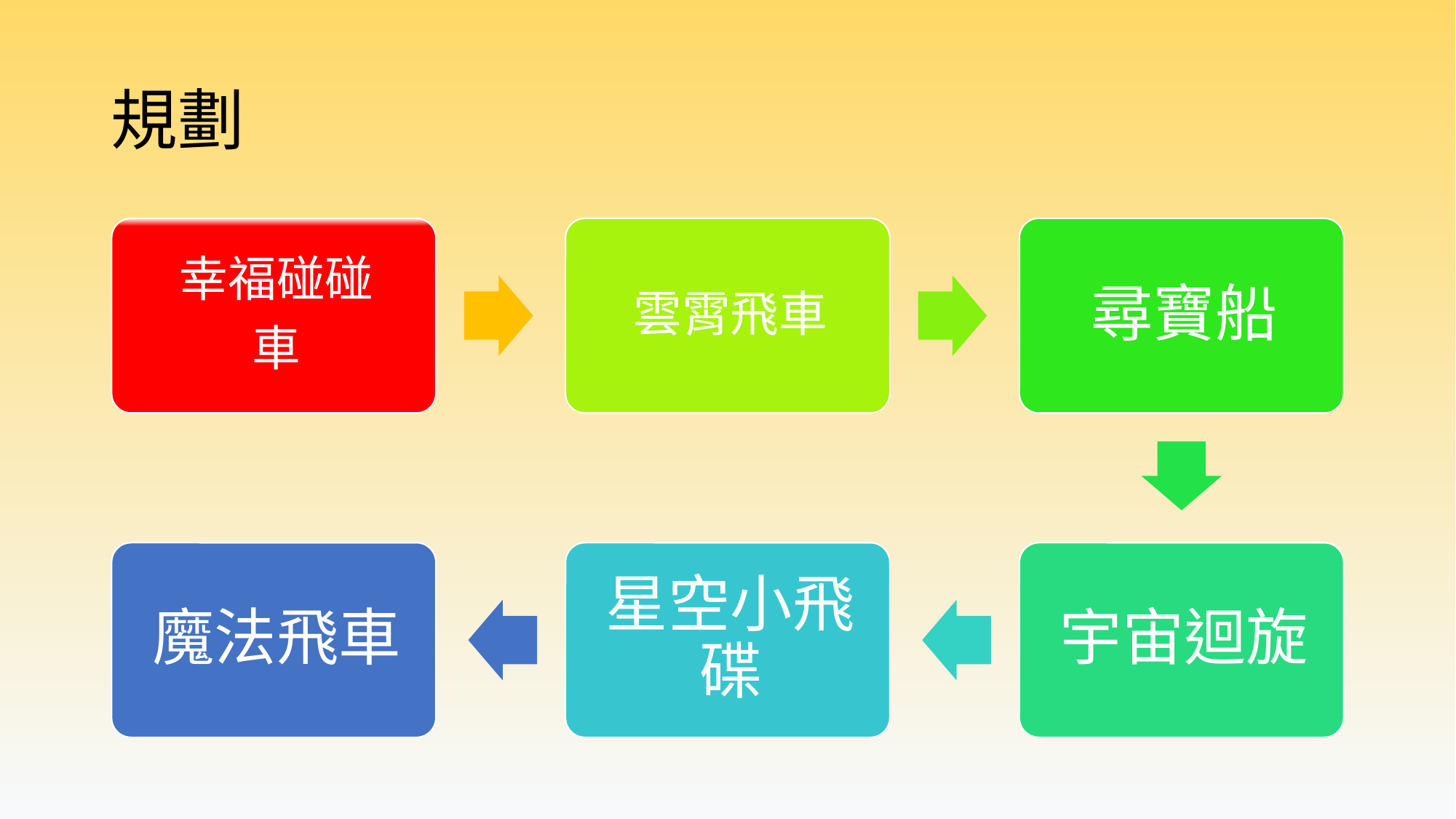

# 規劃
幸福碰碰
車

雲霄飛車

尋寶船

宇宙迴旋

星空小飛碟

魔法飛車